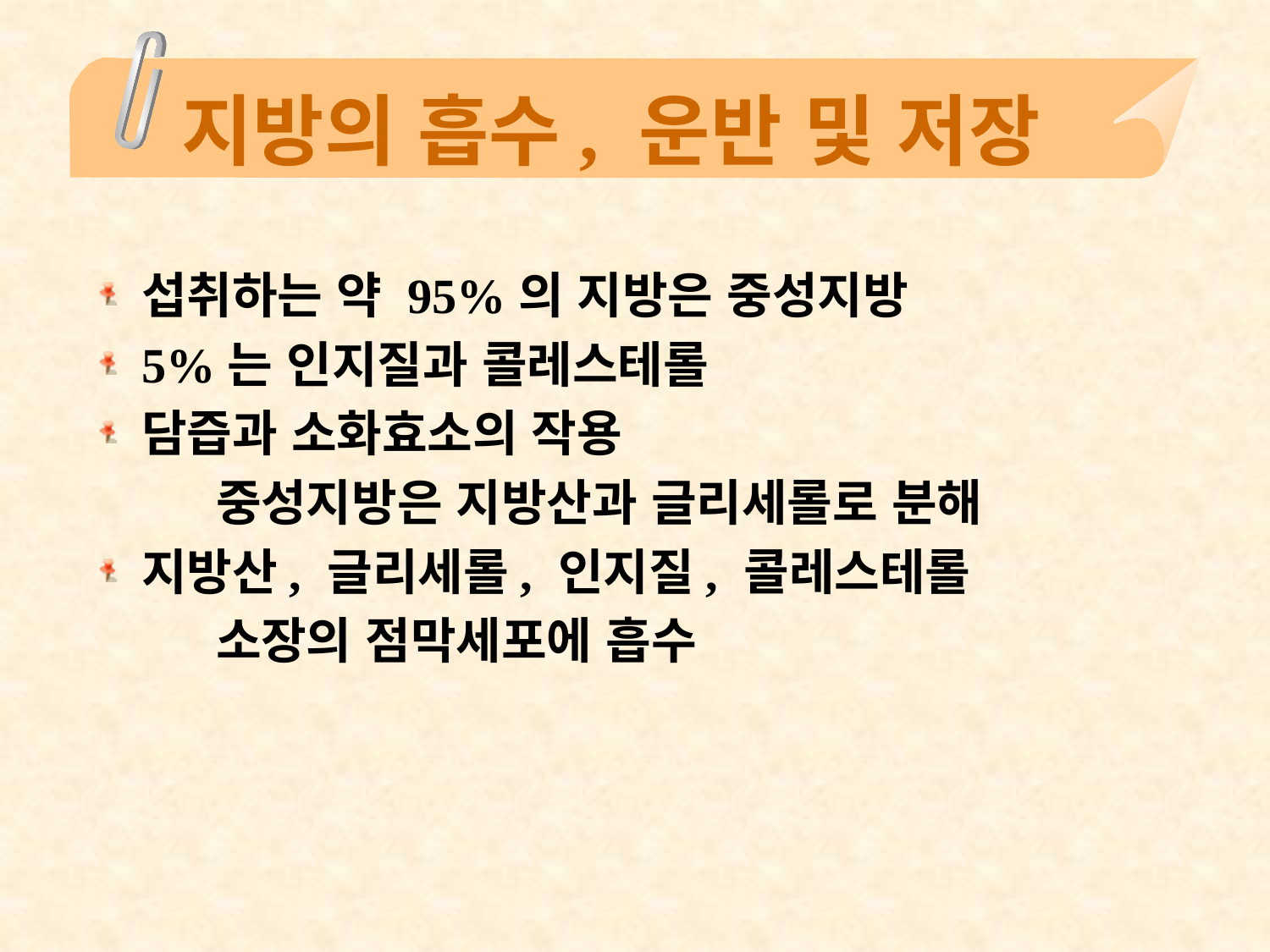

# 지방의 흡수, 운반 및 저장
섭취하는 약 95%의 지방은 중성지방
5%는 인지질과 콜레스테롤
담즙과 소화효소의 작용
        중성지방은 지방산과 글리세롤로 분해
지방산, 글리세롤, 인지질, 콜레스테롤
        소장의 점막세포에 흡수